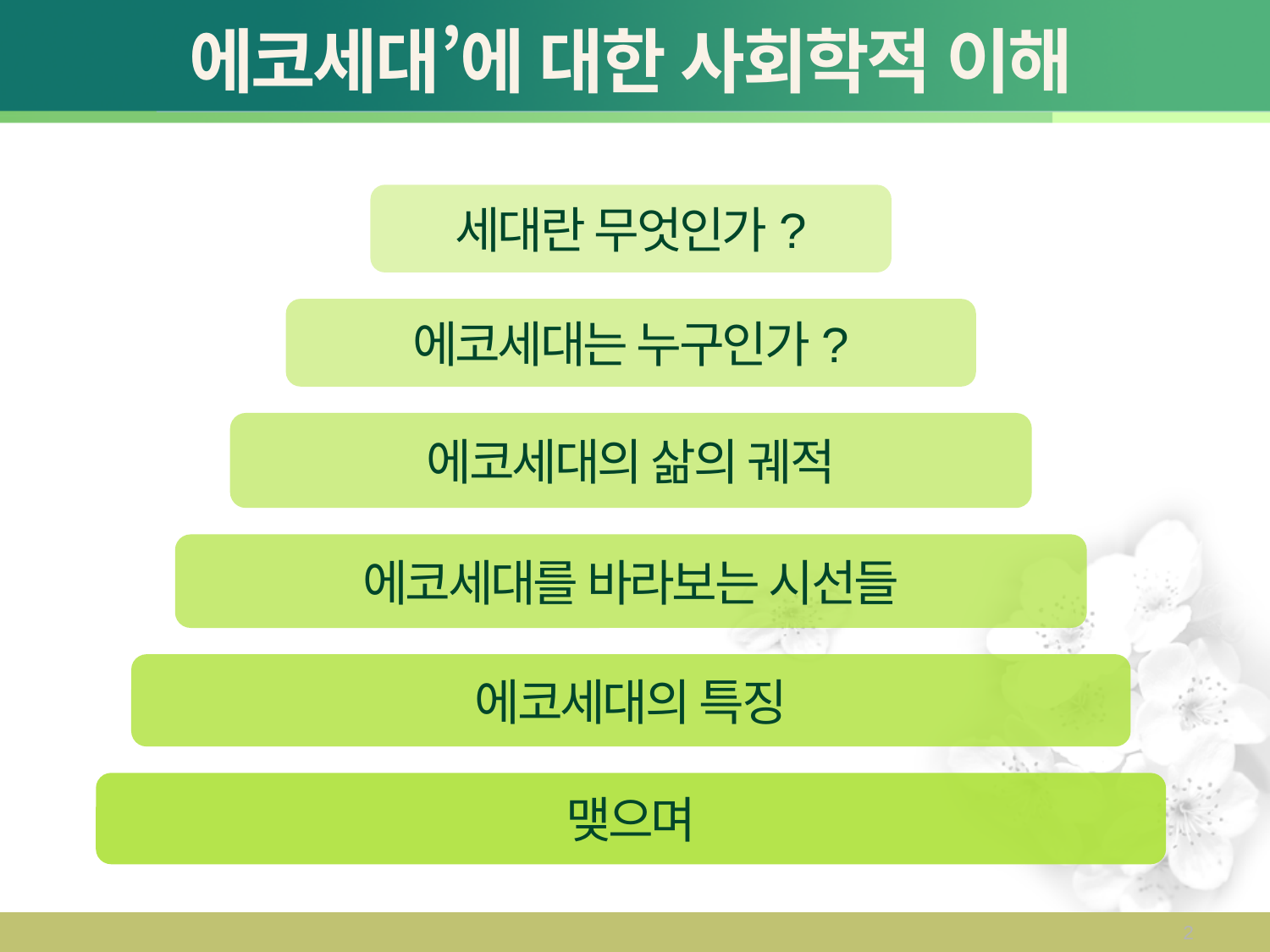

# 에코세대’에 대한 사회학적 이해
세대란 무엇인가?
에코세대는 누구인가?
에코세대의 삶의 궤적
에코세대를 바라보는 시선들
에코세대의 특징
맺으며
2